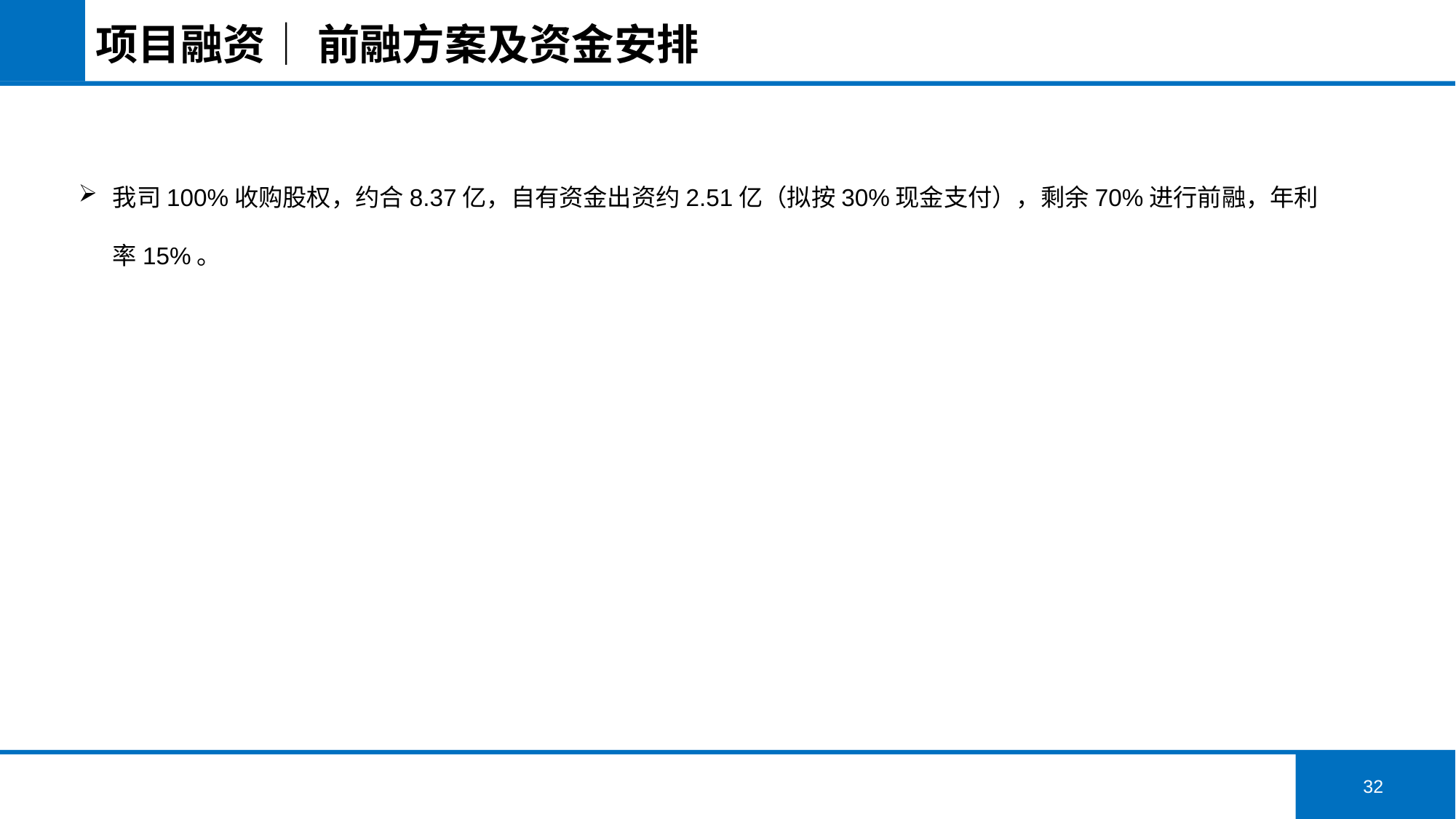

# 项目融资│ 前融方案及资金安排
我司100%收购股权，约合8.37亿，自有资金出资约2.51亿（拟按30%现金支付），剩余70%进行前融，年利率15%。
32